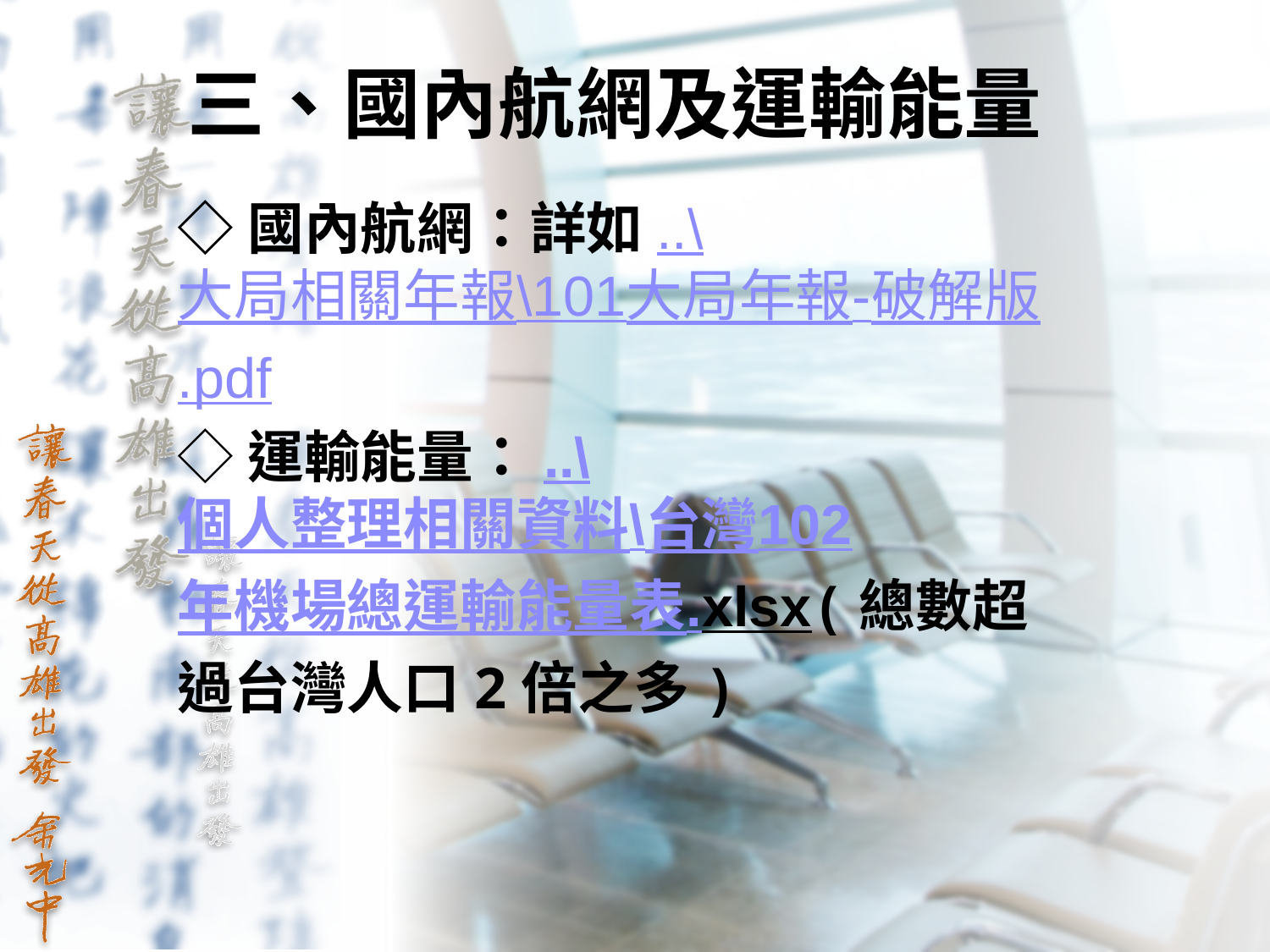

# 三、國內航網及運輸能量
◇國內航網：詳如..\大局相關年報\101大局年報-破解版.pdf
◇運輸能量：..\個人整理相關資料\台灣102年機場總運輸能量表.xlsx(總數超過台灣人口2倍之多)